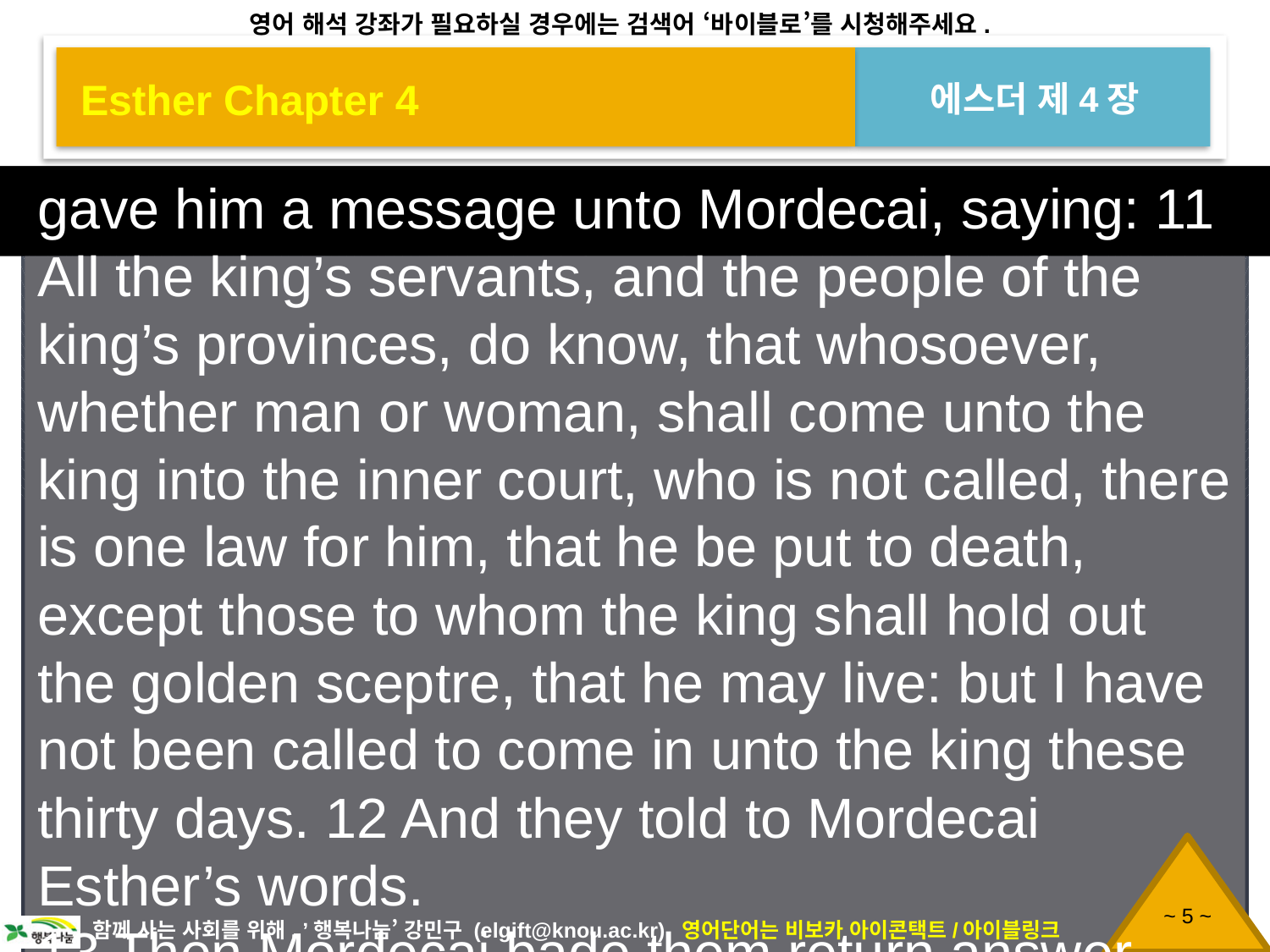

Esther Chapter 4
에스더 제4장
gave him a message unto Mordecai, saying: 11 All the king’s servants, and the people of the king’s provinces, do know, that whosoever, whether man or woman, shall come unto the king into the inner court, who is not called, there is one law for him, that he be put to death, except those to whom the king shall hold out the golden sceptre, that he may live: but I have not been called to come in unto the king these thirty days. 12 And they told to Mordecai Esther’s words.
13 Then Mordecai bade them return answer unto